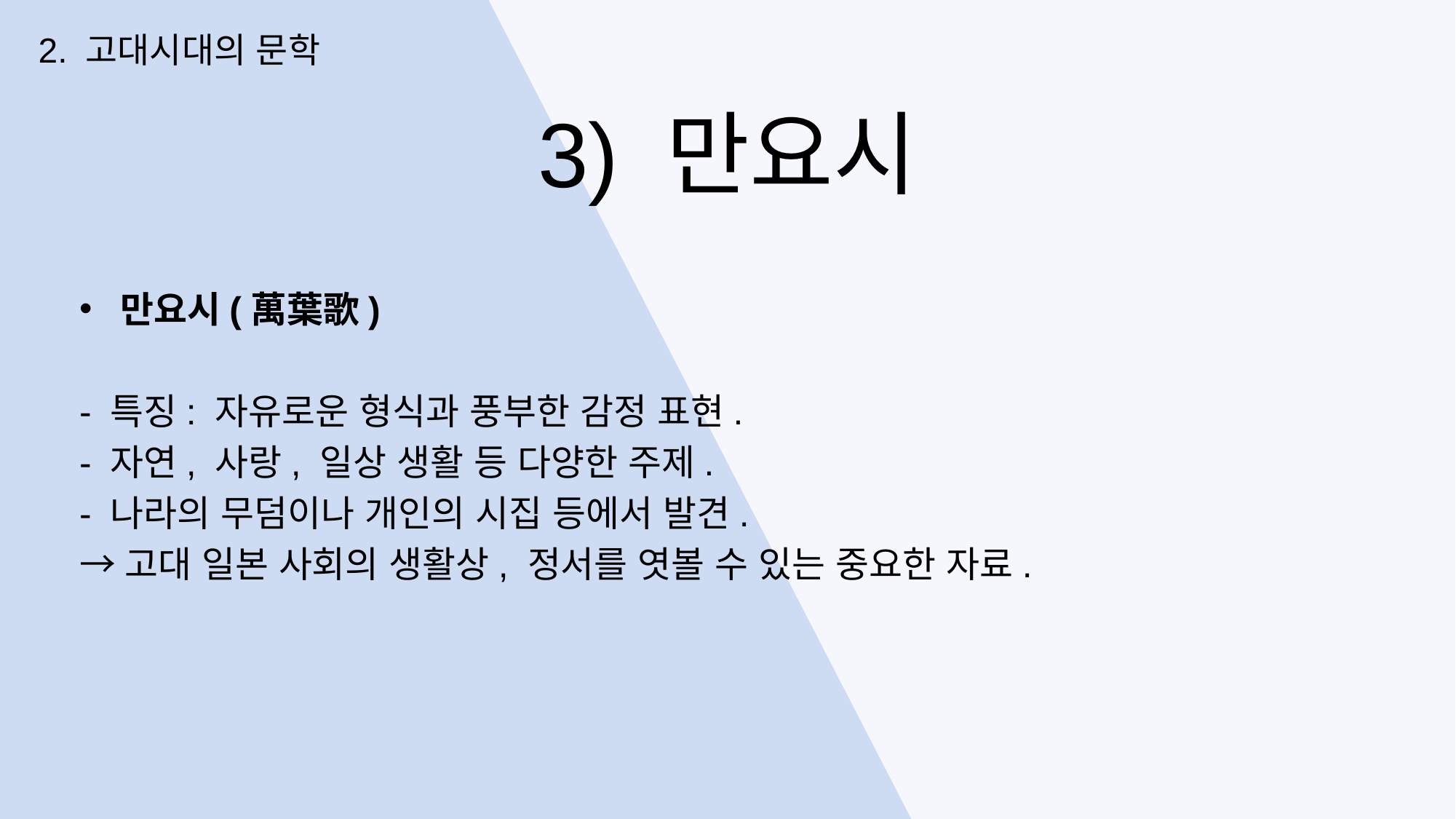

2. 고대시대의 문학
3) 만요시
만요시(萬葉歌)

- 특징: 자유로운 형식과 풍부한 감정 표현.
- 자연, 사랑, 일상 생활 등 다양한 주제.
- 나라의 무덤이나 개인의 시집 등에서 발견.
→고대 일본 사회의 생활상, 정서를 엿볼 수 있는 중요한 자료.